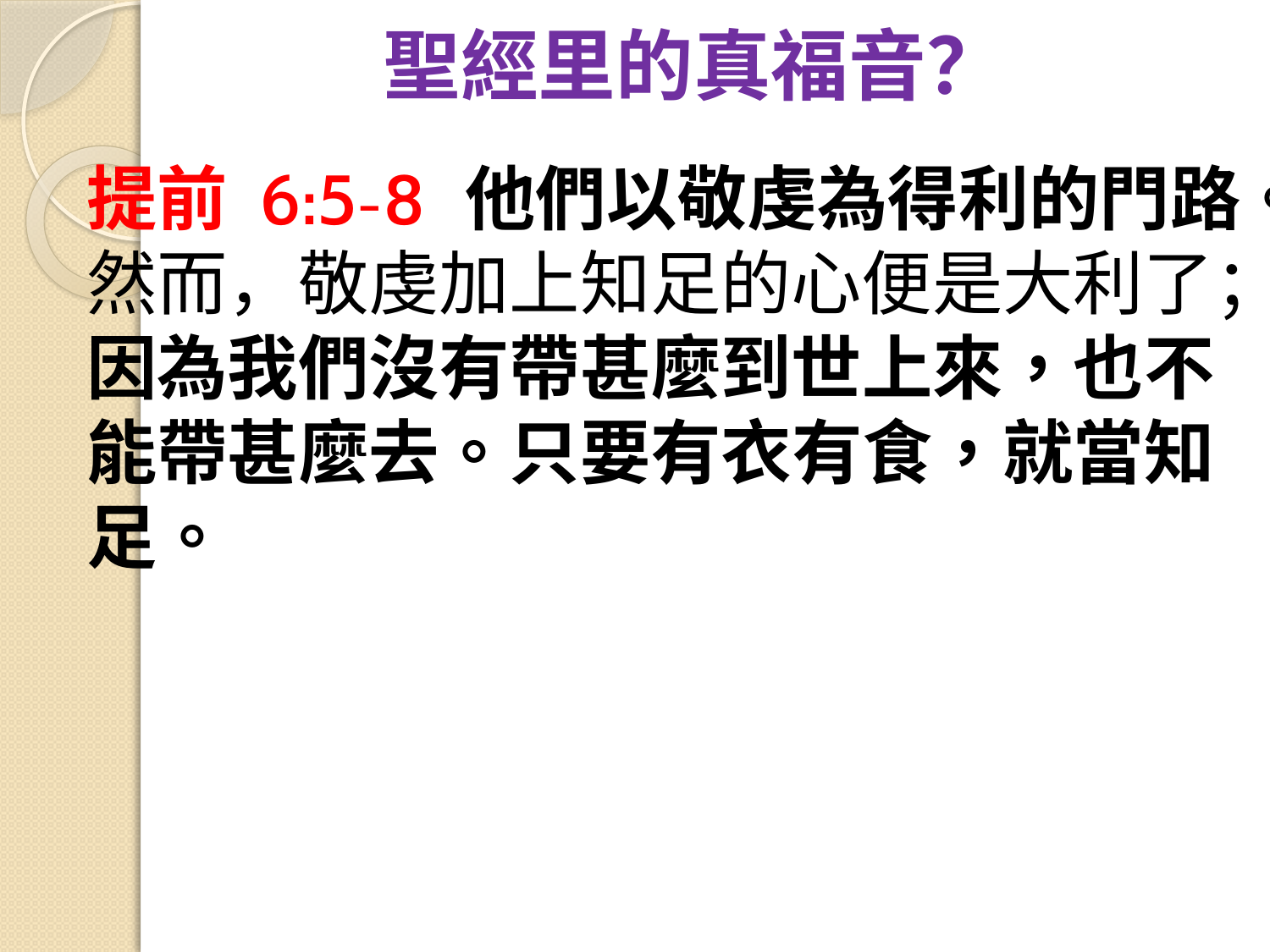

聖經里的真福音？
提前 6:5-8 他們以敬虔為得利的門路。然而，敬虔加上知足的心便是大利了；因為我們沒有帶甚麼到世上來，也不能帶甚麼去。只要有衣有食，就當知足。